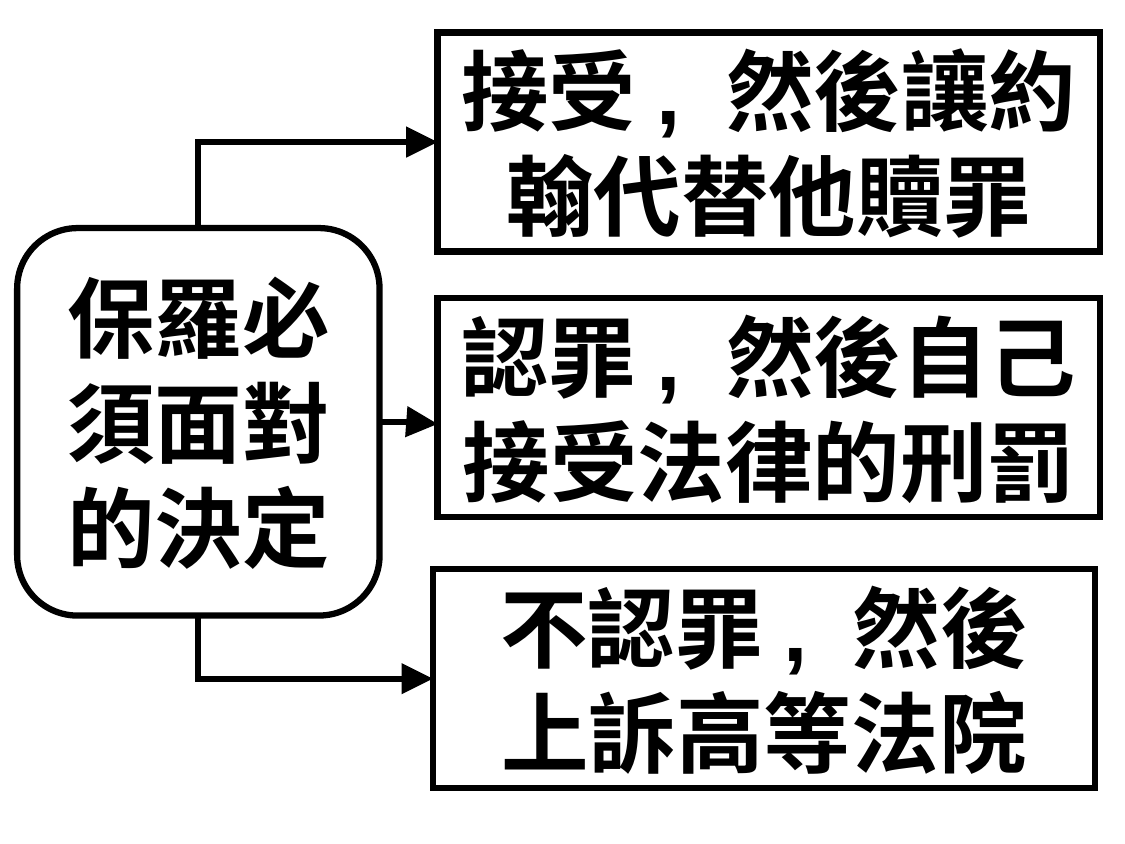

接受, 然後讓約翰代替他贖罪
保羅必須面對的決定
認罪, 然後自己
接受法律的刑罰
不認罪, 然後
上訴高等法院